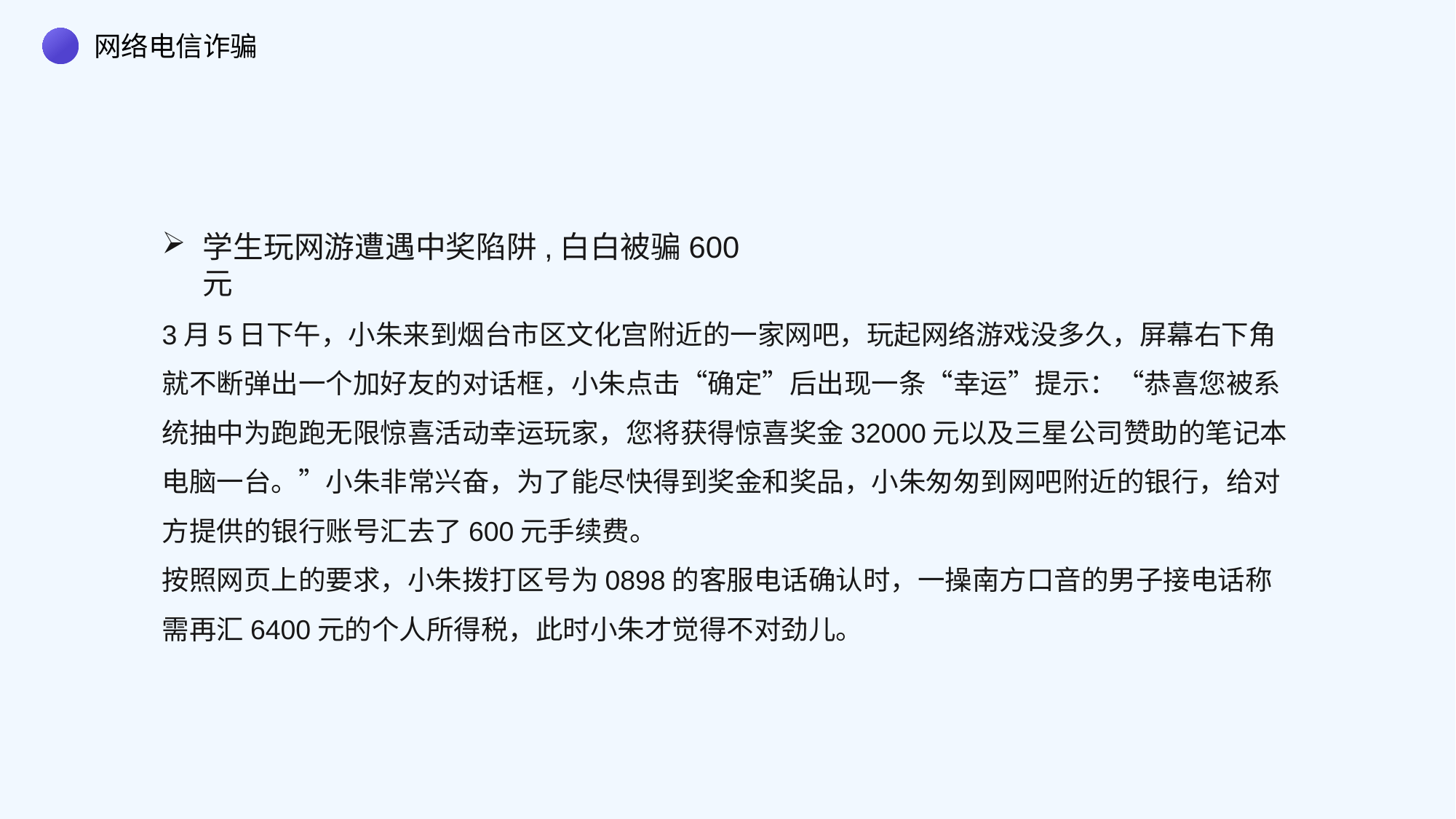

学生玩网游遭遇中奖陷阱,白白被骗600元
3月5日下午，小朱来到烟台市区文化宫附近的一家网吧，玩起网络游戏没多久，屏幕右下角就不断弹出一个加好友的对话框，小朱点击“确定”后出现一条“幸运”提示：“恭喜您被系统抽中为跑跑无限惊喜活动幸运玩家，您将获得惊喜奖金32000元以及三星公司赞助的笔记本电脑一台。”小朱非常兴奋，为了能尽快得到奖金和奖品，小朱匆匆到网吧附近的银行，给对方提供的银行账号汇去了600元手续费。
按照网页上的要求，小朱拨打区号为0898的客服电话确认时，一操南方口音的男子接电话称需再汇6400元的个人所得税，此时小朱才觉得不对劲儿。